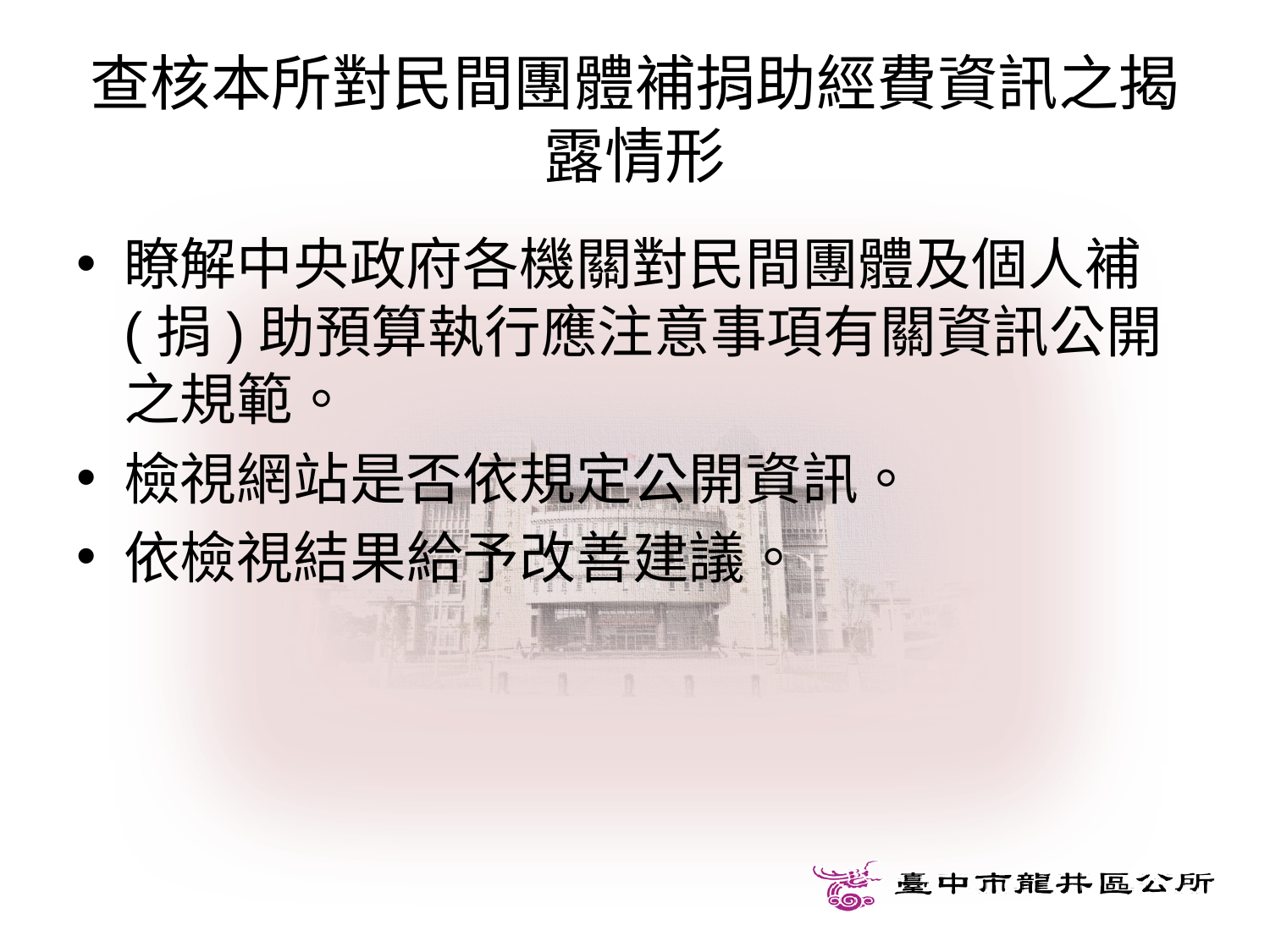

# 查核本所對民間團體補捐助經費資訊之揭露情形
瞭解中央政府各機關對民間團體及個人補(捐)助預算執行應注意事項有關資訊公開之規範。
檢視網站是否依規定公開資訊。
依檢視結果給予改善建議。